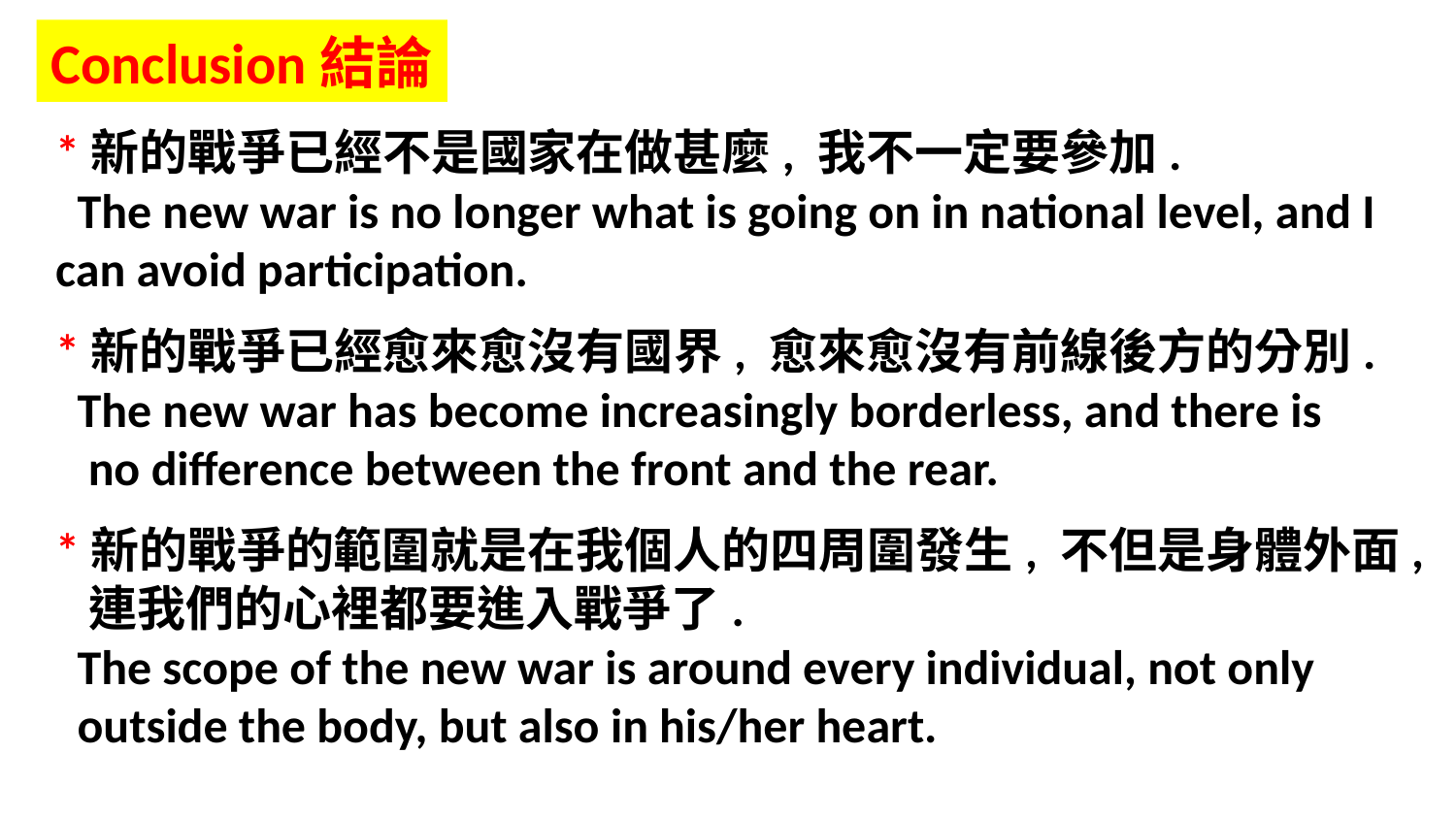

Conclusion結論
*新的戰爭已經不是國家在做甚麼, 我不一定要參加.
  The new war is no longer what is going on in national level, and I can avoid participation.

*新的戰爭已經愈來愈沒有國界, 愈來愈沒有前線後方的分別.
  The new war has become increasingly borderless, and there is
   no difference between the front and the rear.

*新的戰爭的範圍就是在我個人的四周圍發生, 不但是身體外面,
  連我們的心裡都要進入戰爭了.
  The scope of the new war is around every individual, not only
  outside the body, but also in his/her heart.